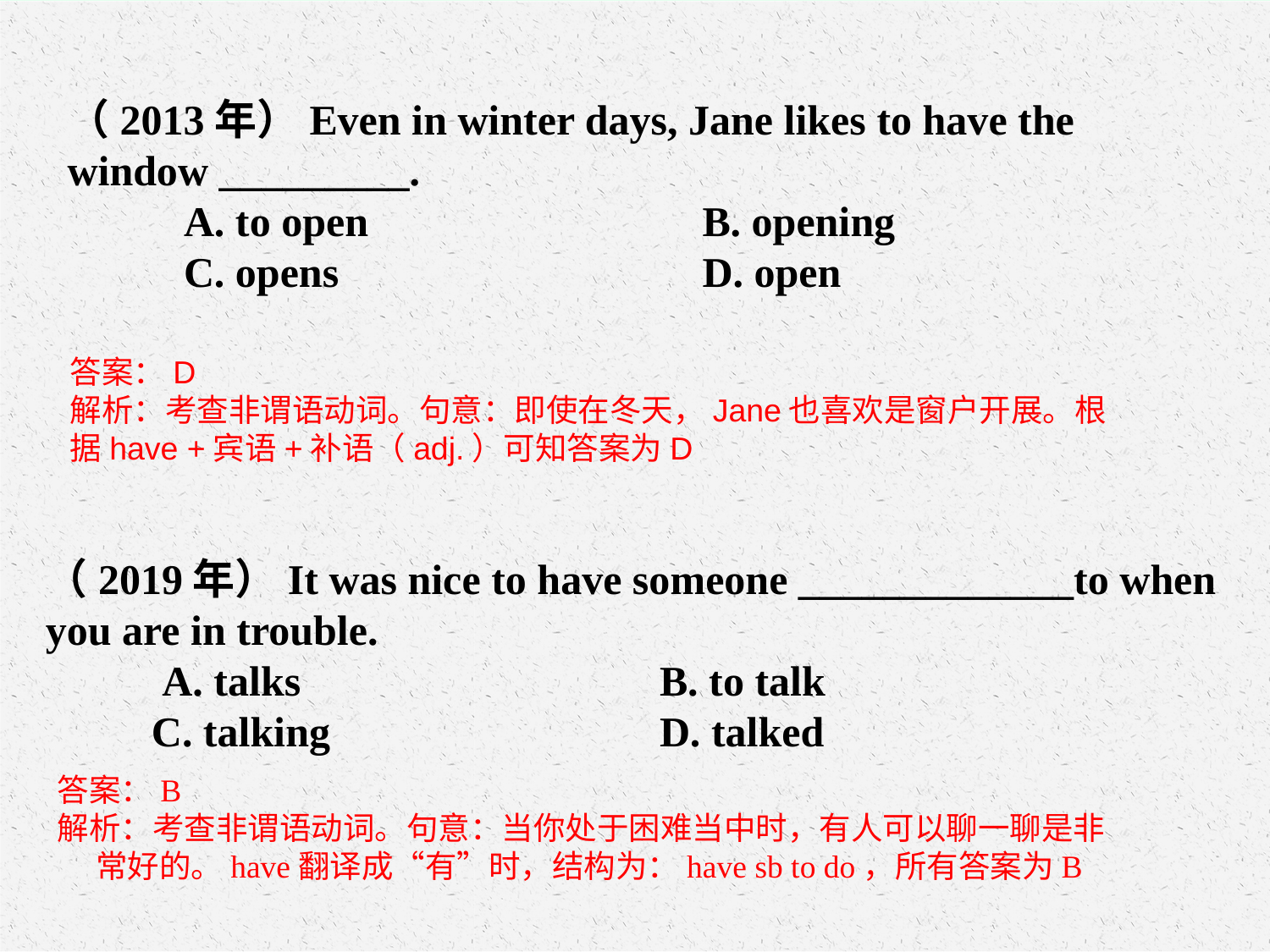

（2013年）Even in winter days, Jane likes to have the window _________.
           A. to open   			B. opening
           C. opens   		            D. open
答案：D
解析：考查非谓语动词。句意：即使在冬天，Jane也喜欢是窗户开展。根据have +宾语+补语（adj.）可知答案为D
（2019年）It was nice to have someone _____________to when you are in trouble.
           A. talks    		          B. to talk
          C. talking     		          D. talked
答案：B
解析：考查非谓语动词。句意：当你处于困难当中时，有人可以聊一聊是非常好的。have翻译成“有”时，结构为：have sb to do，所有答案为B